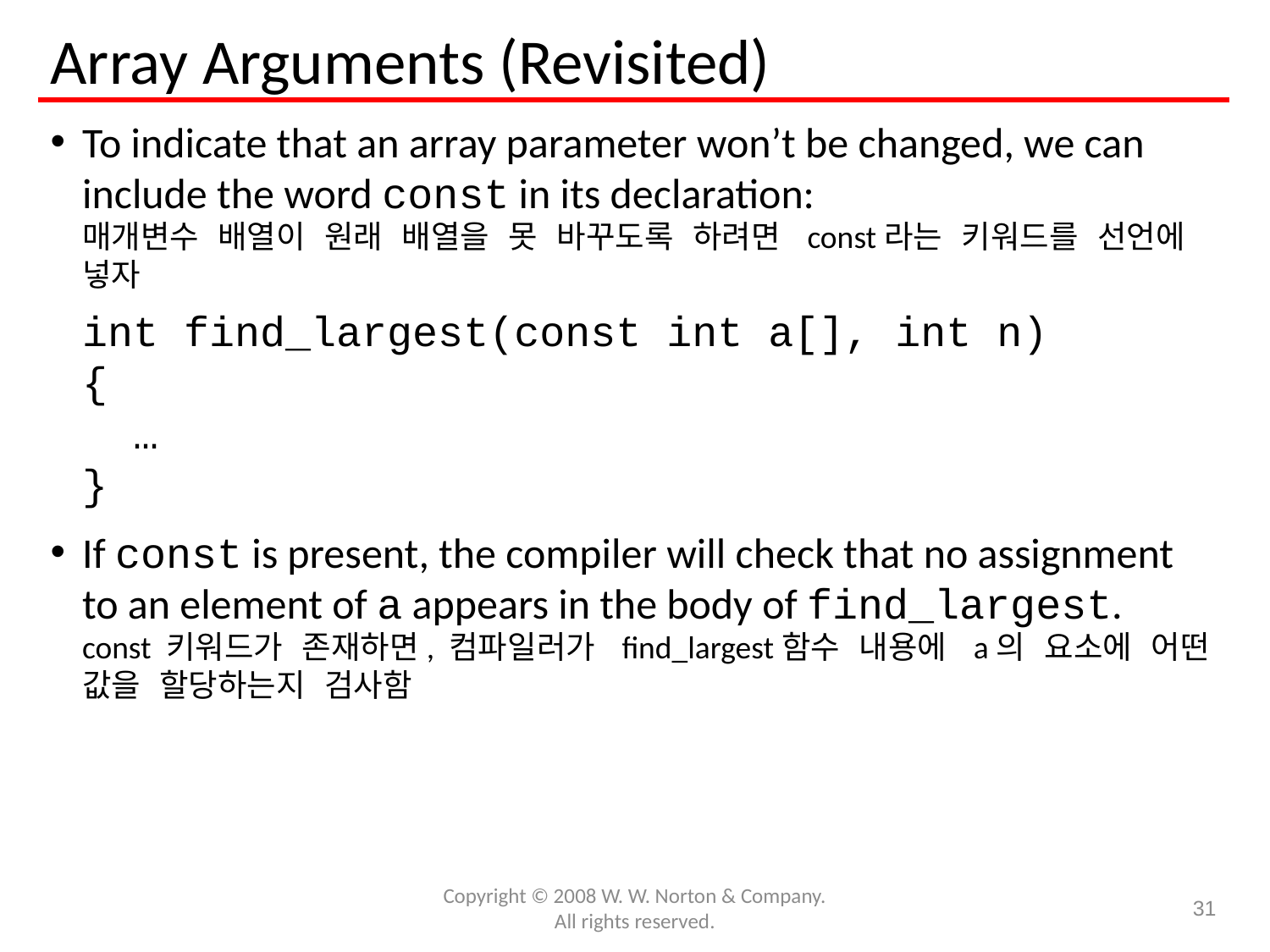

# Array Arguments (Revisited)
To indicate that an array parameter won’t be changed, we can include the word const in its declaration:
매개변수 배열이 원래 배열을 못 바꾸도록 하려면 const라는 키워드를 선언에 넣자
	int find_largest(const int a[], int n)
	{
	  …
	}
If const is present, the compiler will check that no assignment to an element of a appears in the body of find_largest.
const 키워드가 존재하면, 컴파일러가 find_largest함수 내용에 a의 요소에 어떤 값을 할당하는지 검사함
Copyright © 2008 W. W. Norton & Company.
All rights reserved.
31